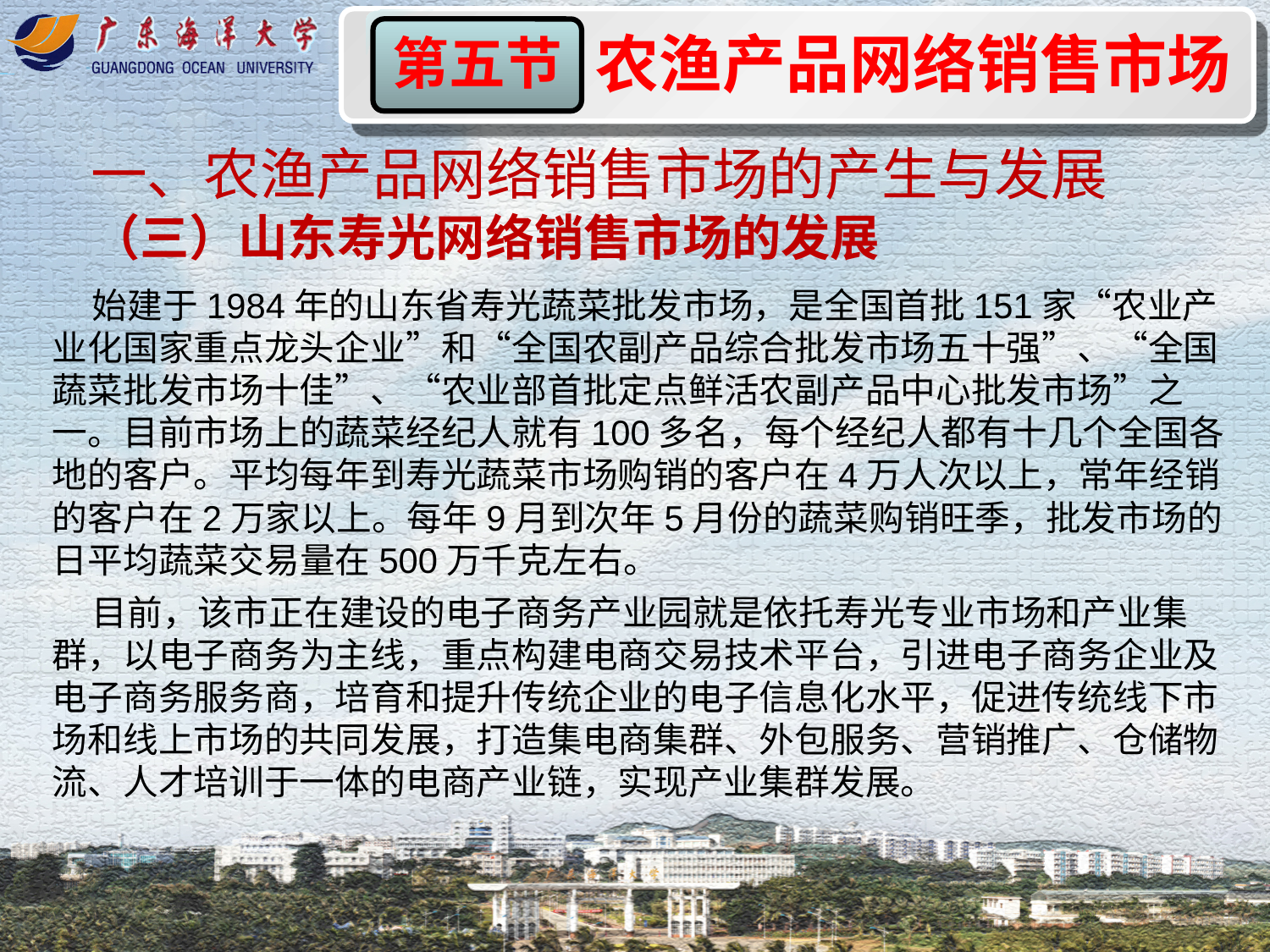

农渔产品网络销售市场

第五节
一、农渔产品网络销售市场的产生与发展
（三）山东寿光网络销售市场的发展
    始建于1984年的山东省寿光蔬菜批发市场，是全国首批151家“农业产业化国家重点龙头企业”和“全国农副产品综合批发市场五十强”、“全国蔬菜批发市场十佳”、“农业部首批定点鲜活农副产品中心批发市场”之一。目前市场上的蔬菜经纪人就有100多名，每个经纪人都有十几个全国各地的客户。平均每年到寿光蔬菜市场购销的客户在4万人次以上，常年经销的客户在2万家以上。每年9月到次年5月份的蔬菜购销旺季，批发市场的日平均蔬菜交易量在500万千克左右。
    目前，该市正在建设的电子商务产业园就是依托寿光专业市场和产业集群，以电子商务为主线，重点构建电商交易技术平台，引进电子商务企业及电子商务服务商，培育和提升传统企业的电子信息化水平，促进传统线下市场和线上市场的共同发展，打造集电商集群、外包服务、营销推广、仓储物流、人才培训于一体的电商产业链，实现产业集群发展。